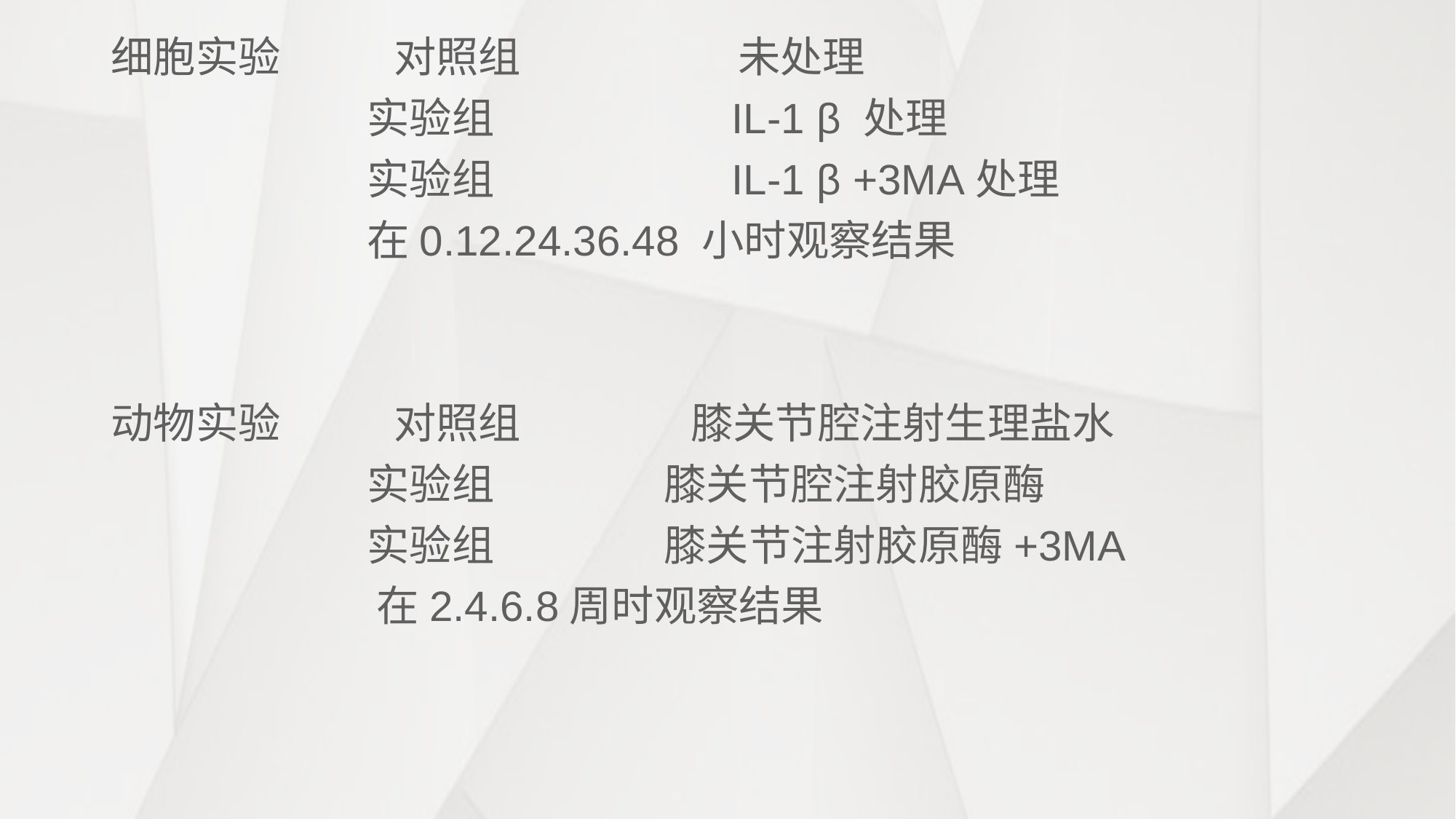

细胞实验            对照组                       未处理
                          实验组                        IL-1 β 处理
                          实验组                        IL-1 β +3MA处理
                          在0.12.24.36.48 小时观察结果

动物实验            对照组                  膝关节腔注射生理盐水
                          实验组                  膝关节腔注射胶原酶
                          实验组                  膝关节注射胶原酶+3MA
                           在2.4.6.8周时观察结果